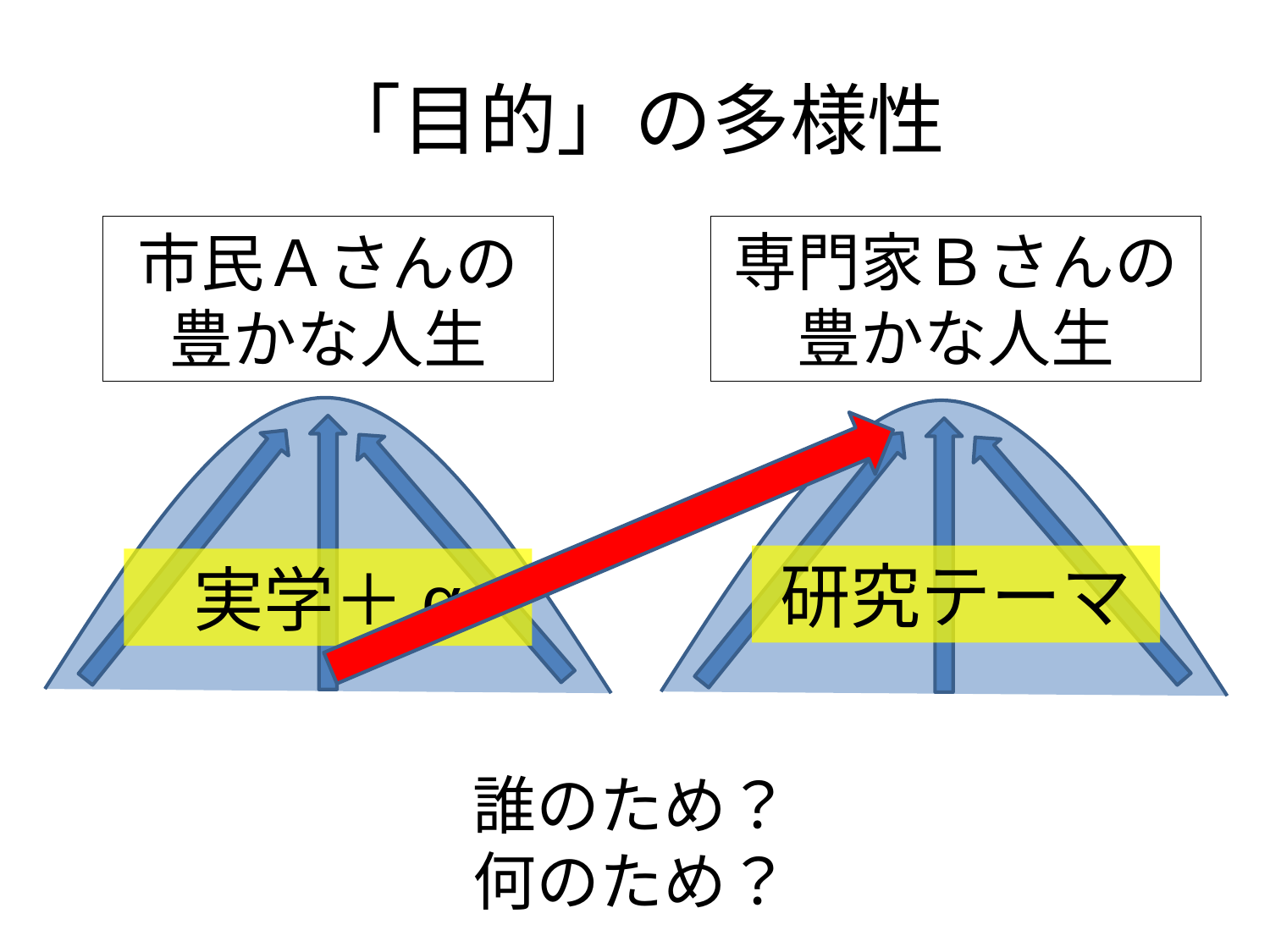

# 「目的」の多様性
専門家Ｂさんの
豊かな人生
市民Ａさんの
豊かな人生

研究テーマ
実学＋α
誰のため？
何のため？